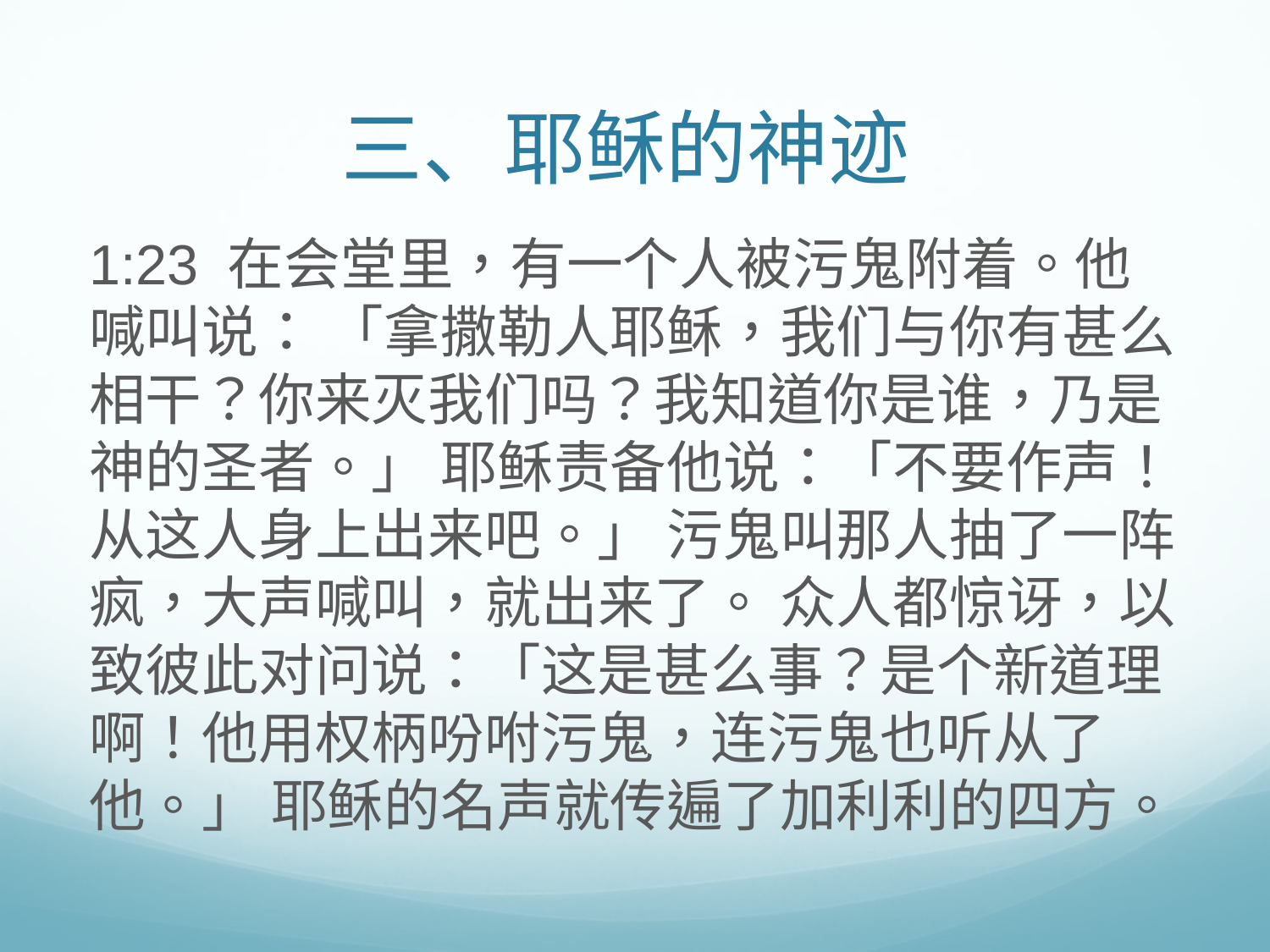

# 三、耶稣的神迹
1:23 在会堂里，有一个人被污鬼附着。他喊叫说： 「拿撒勒人耶稣，我们与你有甚么相干？你来灭我们吗？我知道你是谁，乃是 神的圣者。」 耶稣责备他说：「不要作声！从这人身上出来吧。」 污鬼叫那人抽了一阵疯，大声喊叫，就出来了。 众人都惊讶，以致彼此对问说：「这是甚么事？是个新道理啊！他用权柄吩咐污鬼，连污鬼也听从了他。」 耶稣的名声就传遍了加利利的四方。